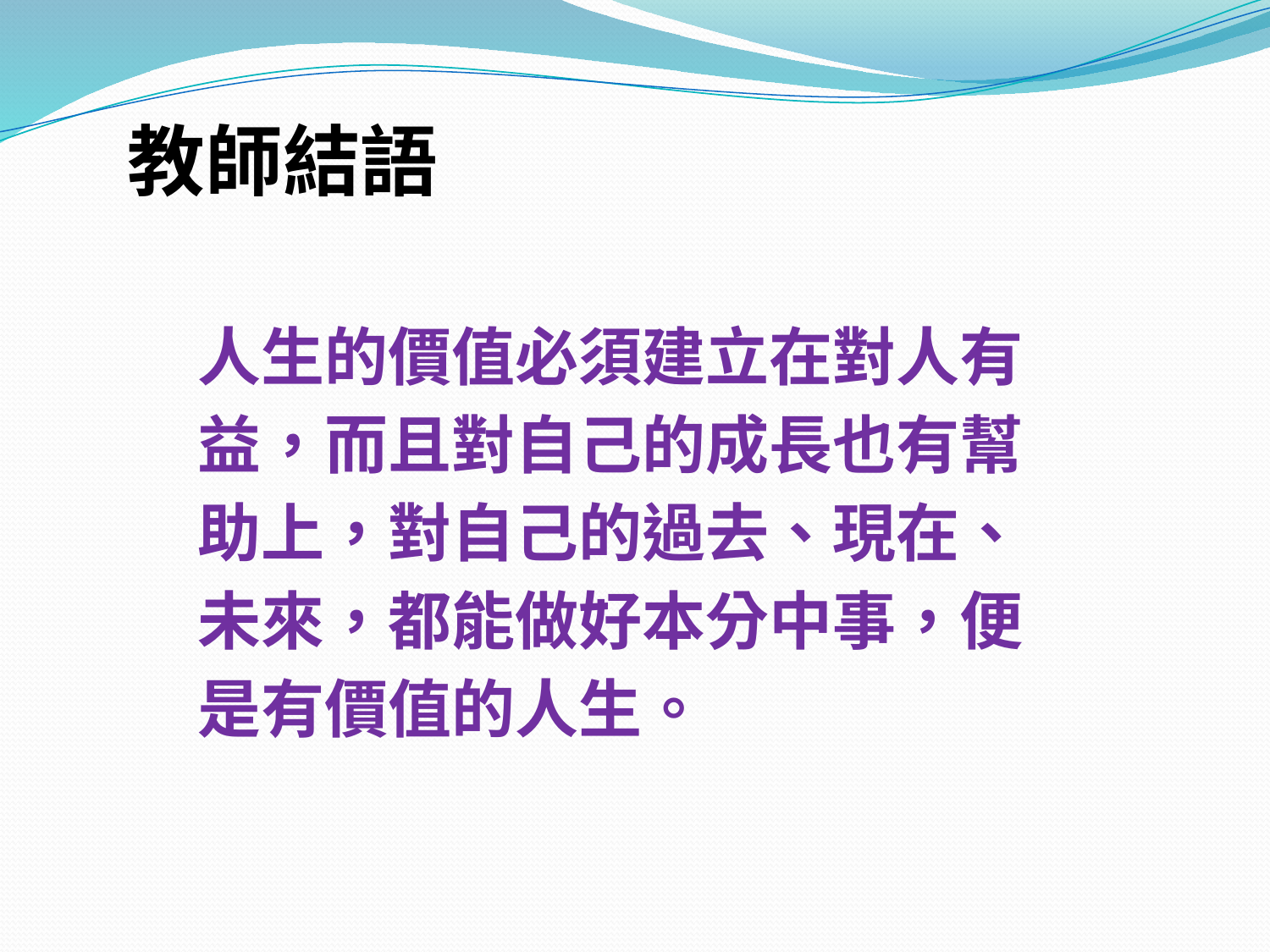

教師結語
人生的價值必須建立在對人有益，而且對自己的成長也有幫助上，對自己的過去、現在、未來，都能做好本分中事，便是有價值的人生。